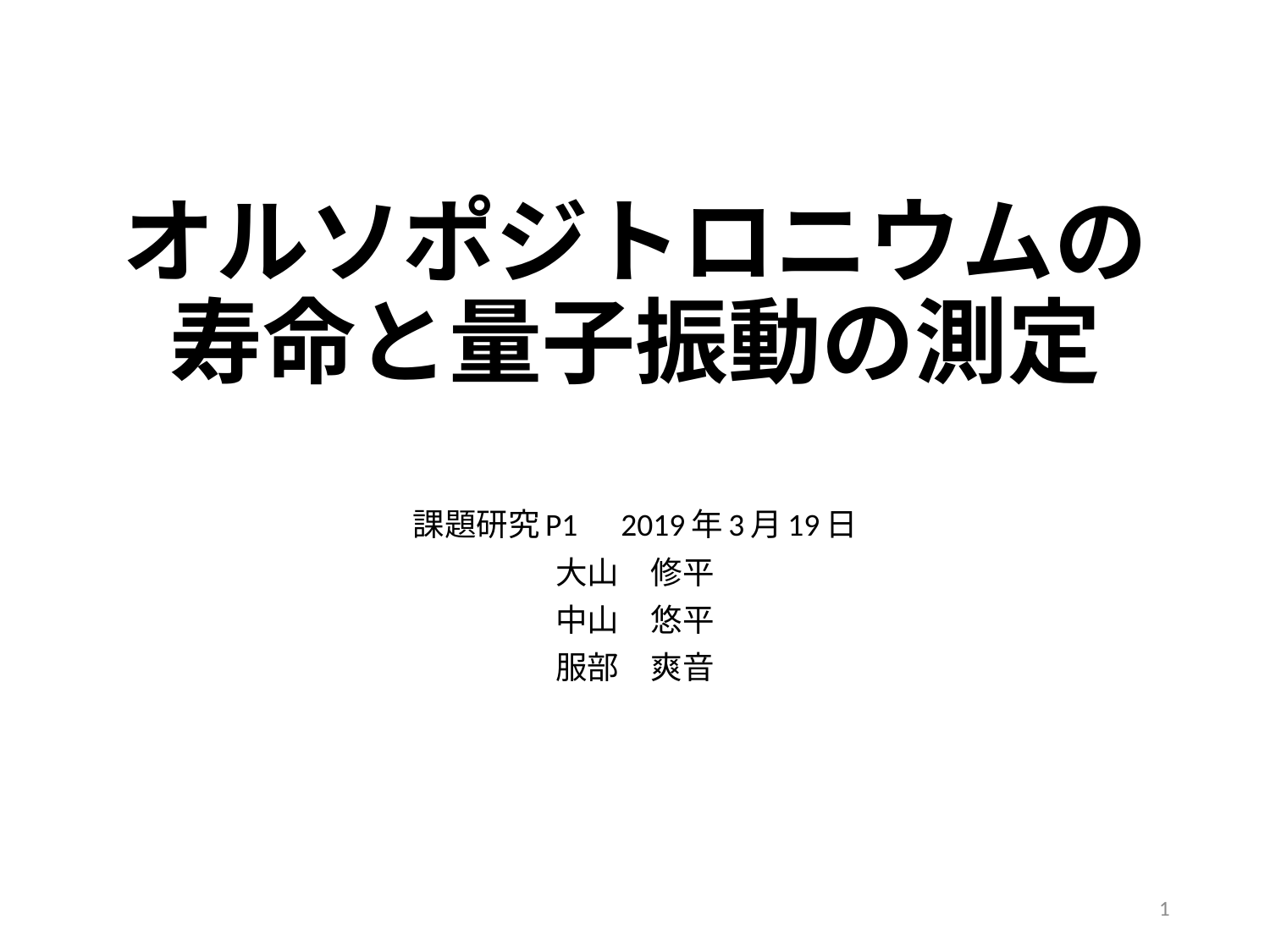

# オルソポジトロニウムの寿命と量子振動の測定
課題研究P1　2019年3月19日
大山　修平
中山　悠平
服部　爽音
1